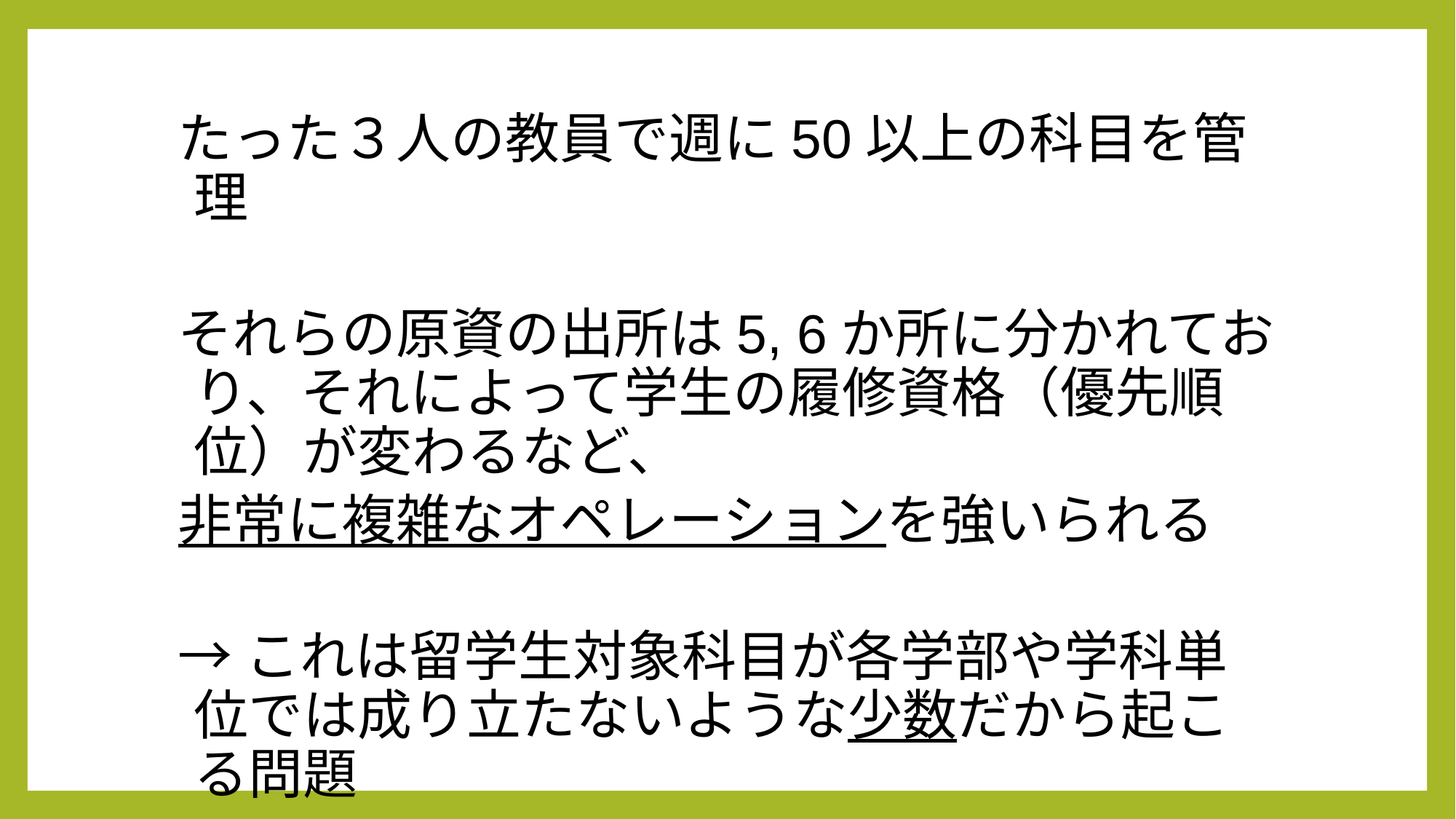

たった３人の教員で週に50以上の科目を管理

それらの原資の出所は5, 6か所に分かれており、それによって学生の履修資格（優先順位）が変わるなど、
非常に複雑なオペレーションを強いられる

→これは留学生対象科目が各学部や学科単位では成り立たないような少数だから起こる問題